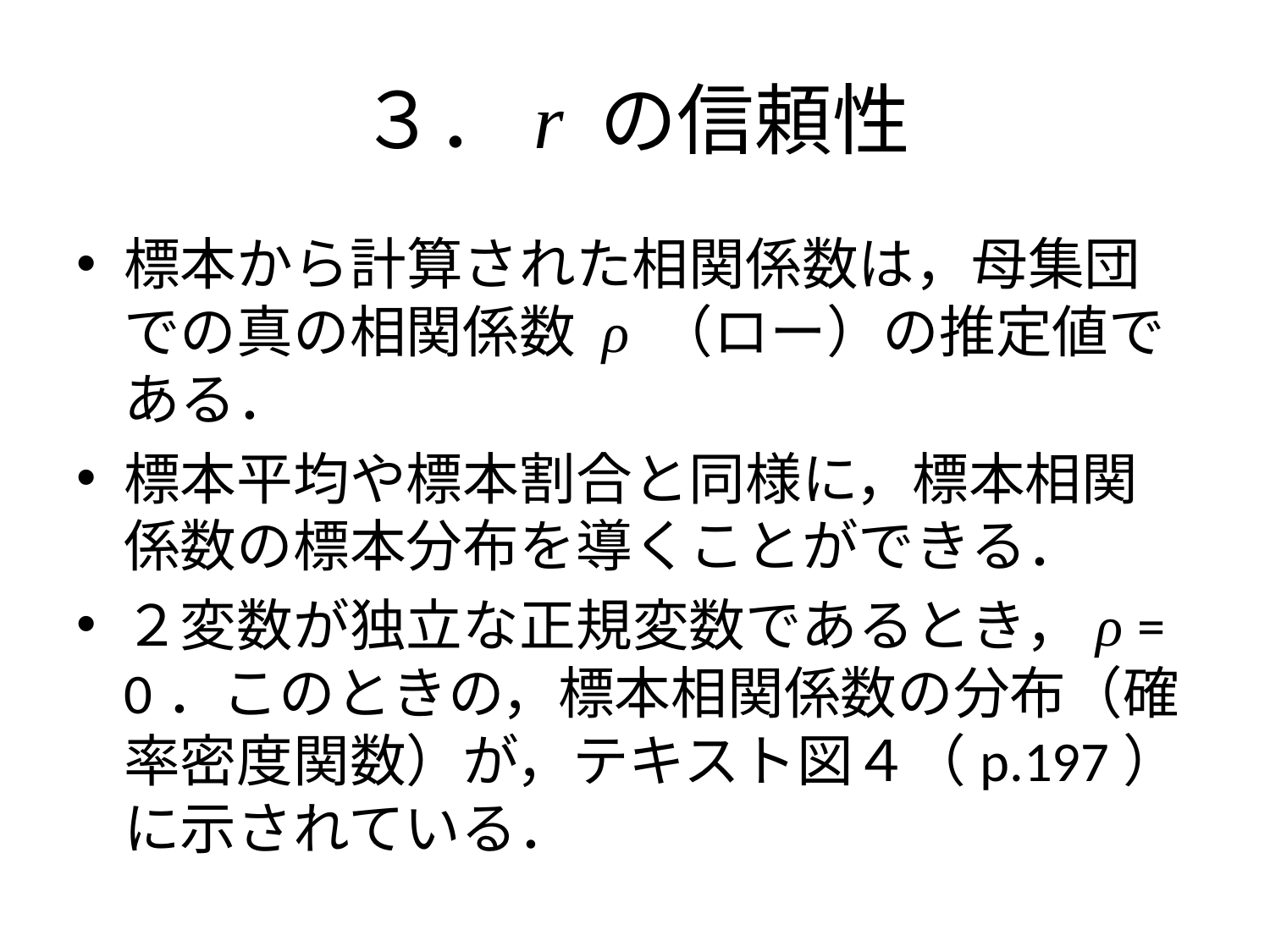

# ３．r の信頼性
標本から計算された相関係数は，母集団での真の相関係数 ρ （ロー）の推定値である．
標本平均や標本割合と同様に，標本相関係数の標本分布を導くことができる．
２変数が独立な正規変数であるとき，ρ = 0．このときの，標本相関係数の分布（確率密度関数）が，テキスト図４（p.197）に示されている．